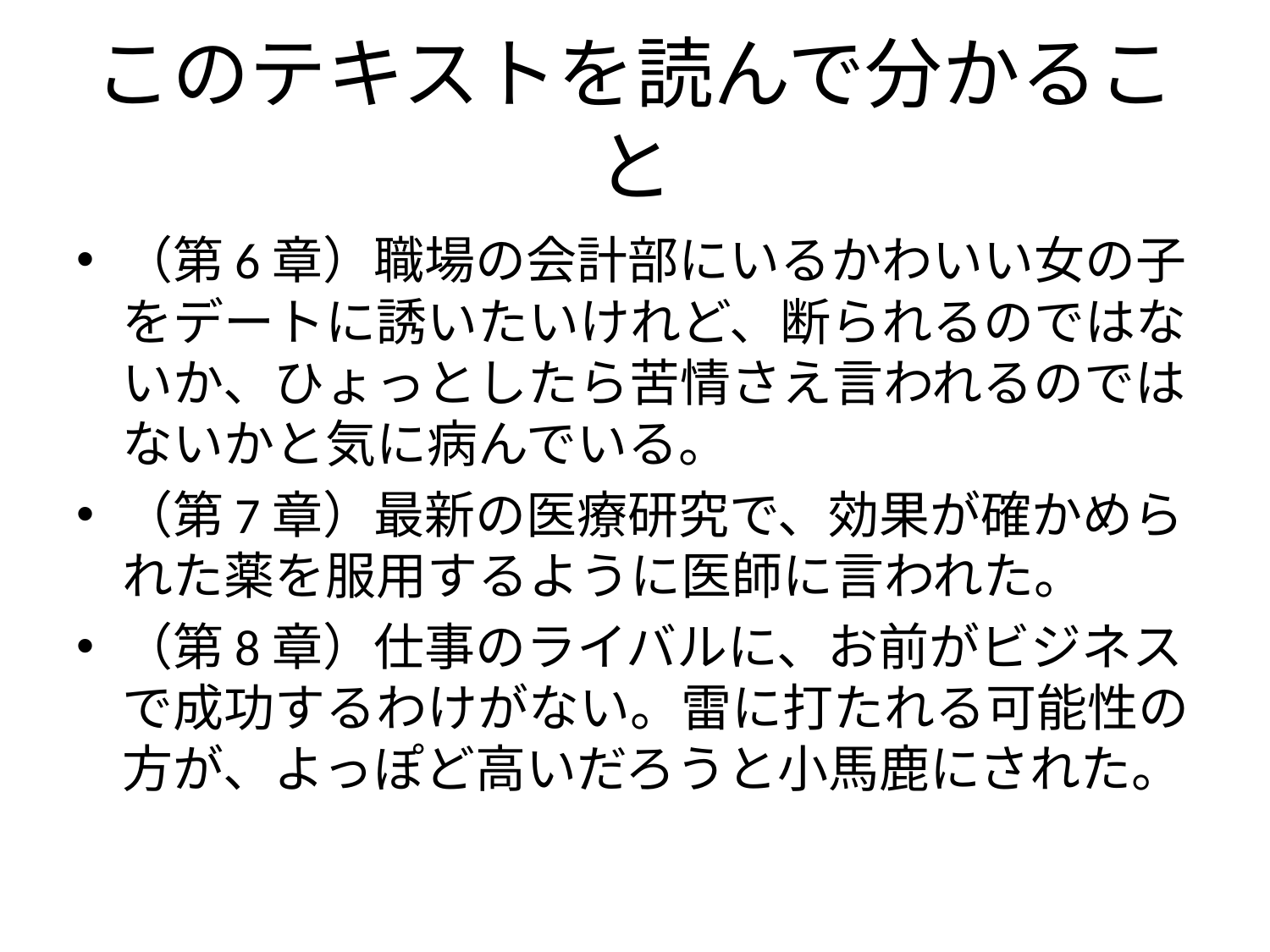

# このテキストを読んで分かること
（第6章）職場の会計部にいるかわいい女の子をデートに誘いたいけれど、断られるのではないか、ひょっとしたら苦情さえ言われるのではないかと気に病んでいる。
（第7章）最新の医療研究で、効果が確かめられた薬を服用するように医師に言われた。
（第8章）仕事のライバルに、お前がビジネスで成功するわけがない。雷に打たれる可能性の方が、よっぽど高いだろうと小馬鹿にされた。